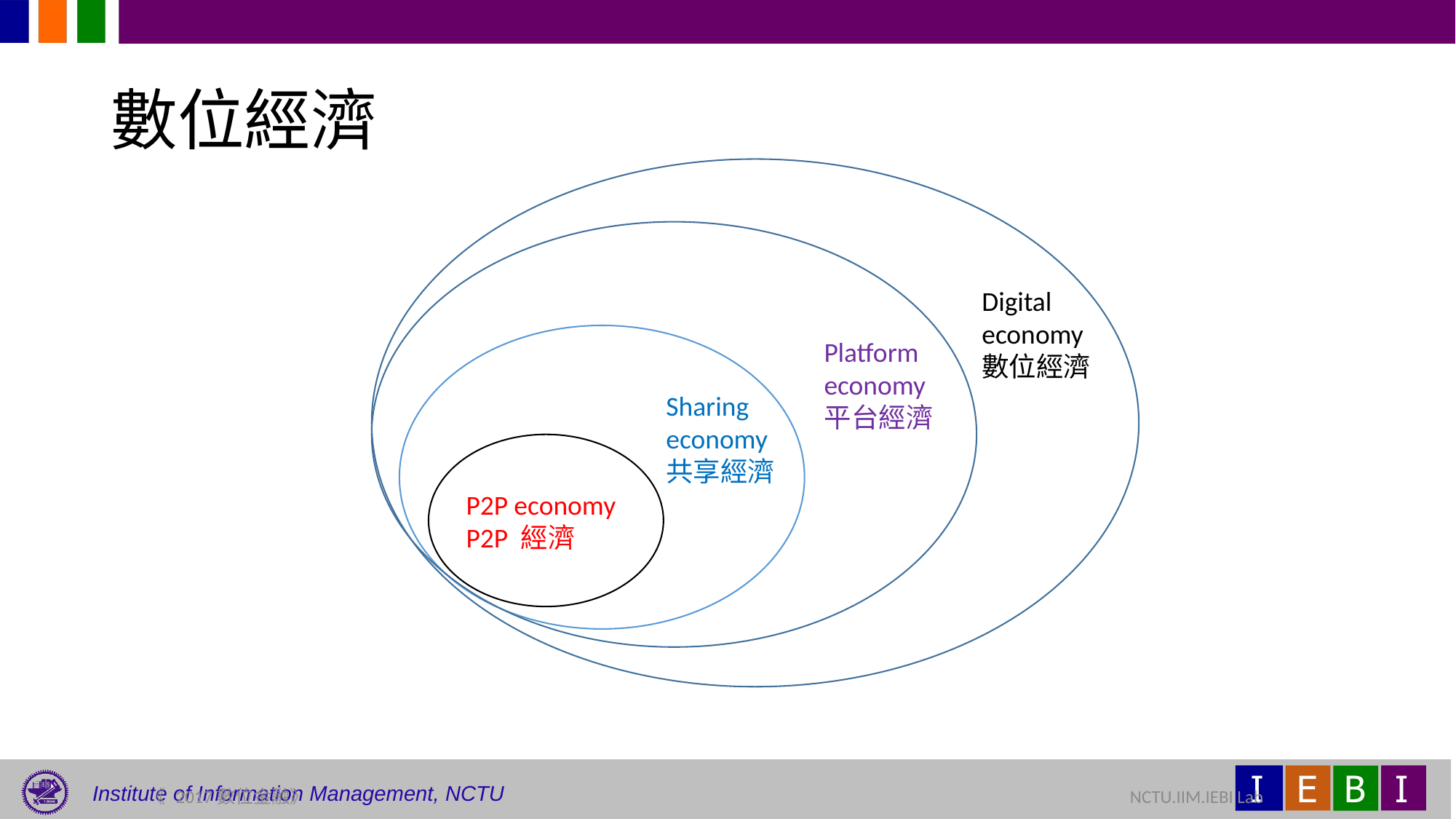

# 數位經濟
`
`
Digital economy
數位經濟

Platform economy
平台經濟
Sharing economy
共享經濟

P2P economy
P2P 經濟
44
《 2017數位金融》                                                                                                                                             	NCTU.IIM.IEBI Lab